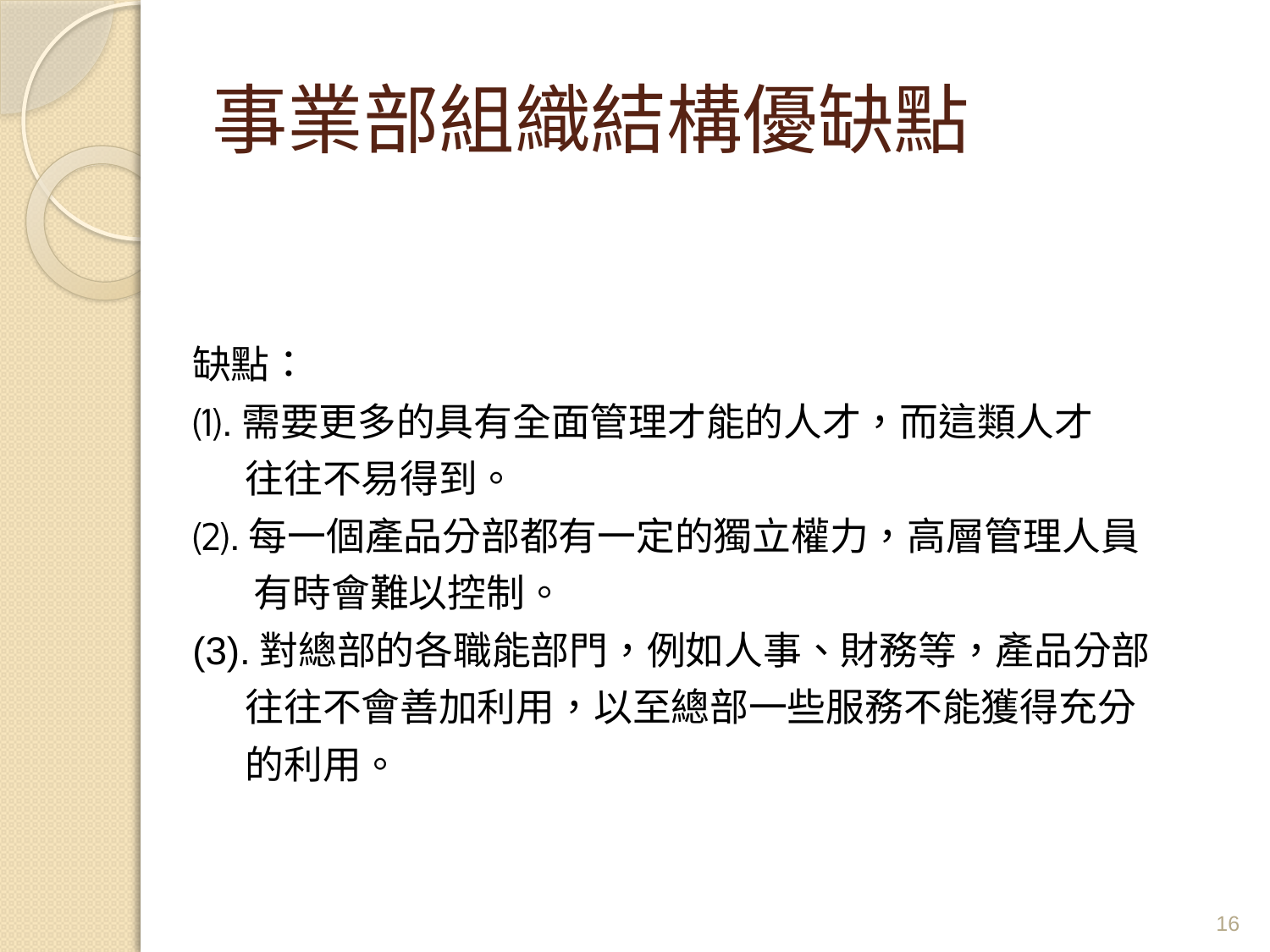

# 事業部組織結構優缺點
缺點：
(1).需要更多的具有全面管理才能的人才，而這類人才
     往往不易得到。
(2).每一個產品分部都有一定的獨立權力，高層管理人員
      有時會難以控制。
(3).對總部的各職能部門，例如人事、財務等，產品分部
     往往不會善加利用，以至總部一些服務不能獲得充分
     的利用。

16